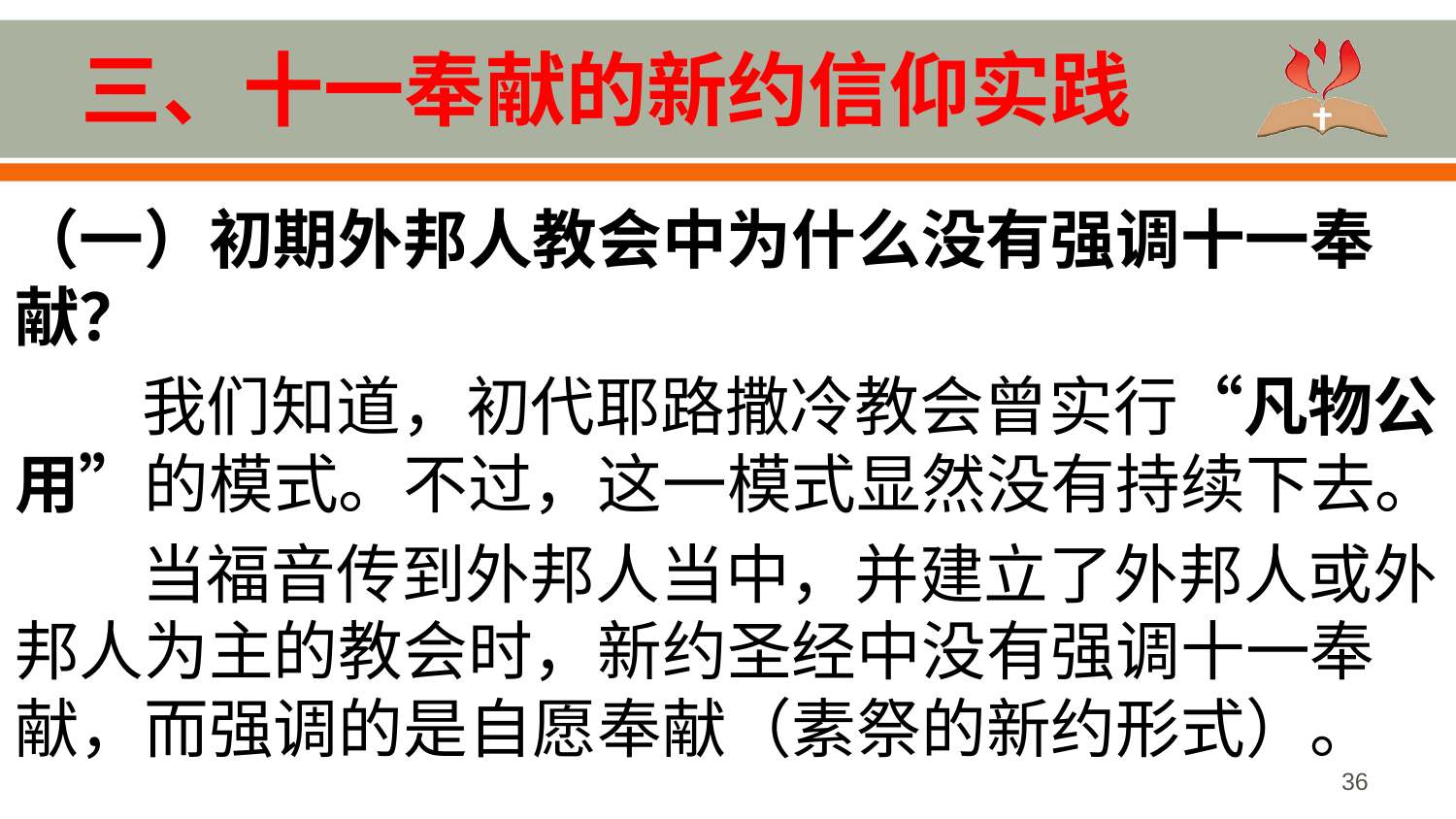

# 三、十一奉献的新约信仰实践
（一）初期外邦人教会中为什么没有强调十一奉献？
我们知道，初代耶路撒冷教会曾实行“凡物公用”的模式。不过，这一模式显然没有持续下去。
当福音传到外邦人当中，并建立了外邦人或外邦人为主的教会时，新约圣经中没有强调十一奉献，而强调的是自愿奉献（素祭的新约形式）。

36